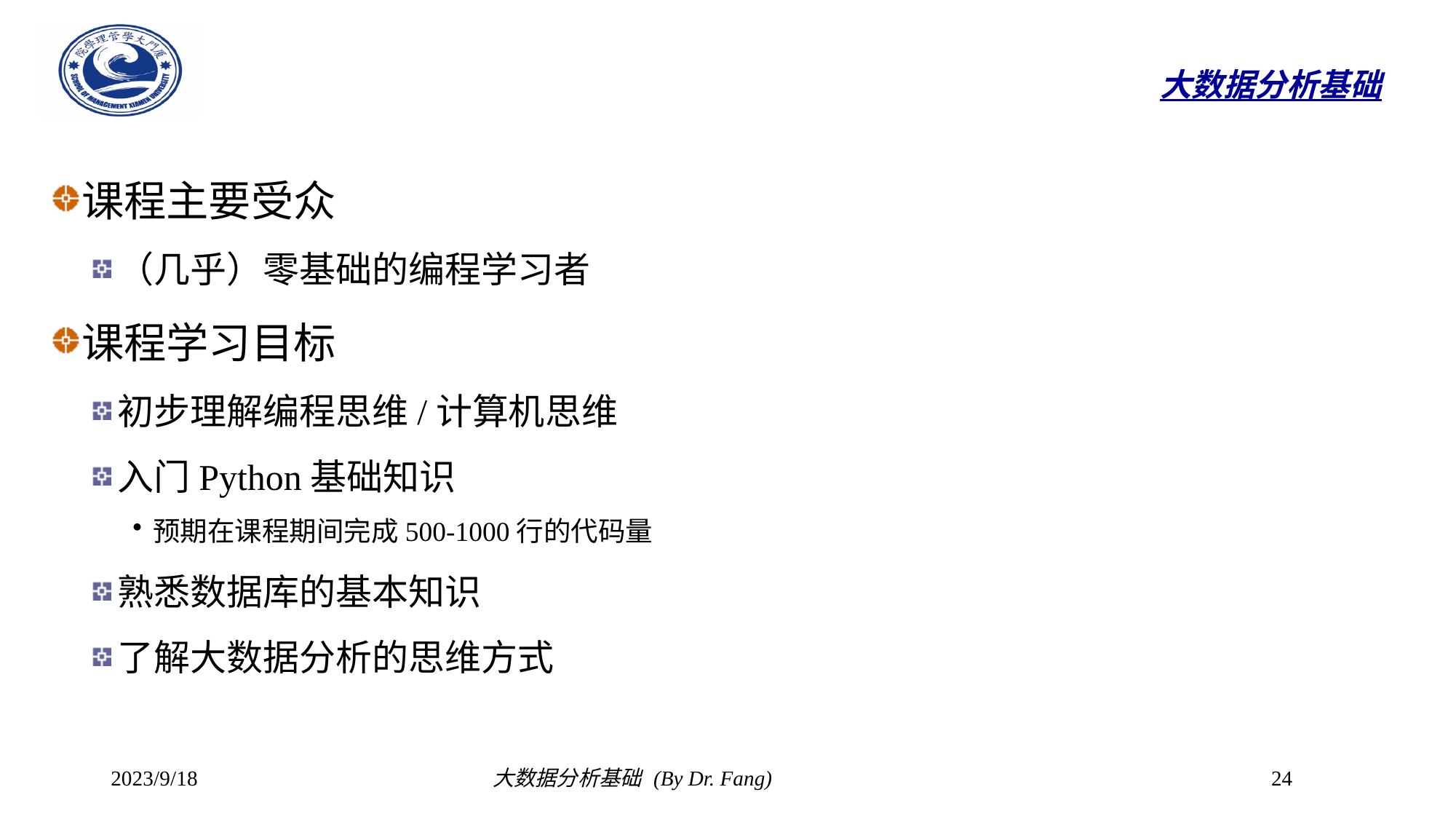

# 大数据分析基础
课程主要受众
（几乎）零基础的编程学习者
课程学习目标
初步理解编程思维/计算机思维
入门Python基础知识
预期在课程期间完成500-1000行的代码量
熟悉数据库的基本知识
了解大数据分析的思维方式
2023/9/18
大数据分析基础 (By Dr. Fang)
24